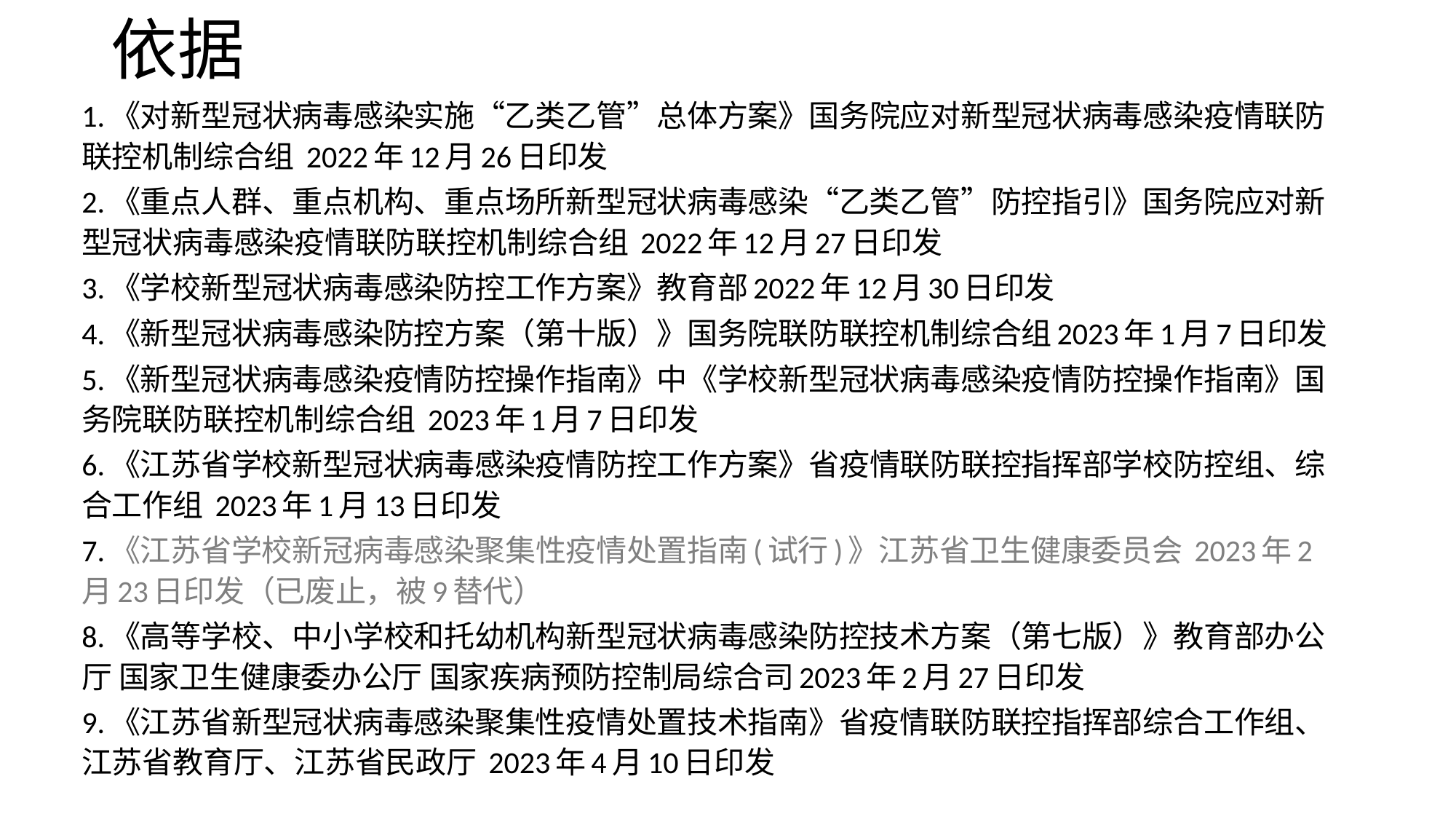

# 依据
1.《对新型冠状病毒感染实施“乙类乙管”总体方案》国务院应对新型冠状病毒感染疫情联防联控机制综合组 2022年12月26日印发
2.《重点人群、重点机构、重点场所新型冠状病毒感染“乙类乙管”防控指引》国务院应对新型冠状病毒感染疫情联防联控机制综合组 2022年12月27日印发
3.《学校新型冠状病毒感染防控工作方案》教育部2022年12月30日印发
4.《新型冠状病毒感染防控方案（第十版）》国务院联防联控机制综合组2023年1月7日印发
5.《新型冠状病毒感染疫情防控操作指南》中《学校新型冠状病毒感染疫情防控操作指南》国务院联防联控机制综合组 2023年1月7日印发
6.《江苏省学校新型冠状病毒感染疫情防控工作方案》省疫情联防联控指挥部学校防控组、综合工作组 2023年1月13日印发
7.《江苏省学校新冠病毒感染聚集性疫情处置指南(试行)》江苏省卫生健康委员会 2023年2月23日印发（已废止，被9替代）
8.《高等学校、中小学校和托幼机构新型冠状病毒感染防控技术方案（第七版）》教育部办公厅 国家卫生健康委办公厅 国家疾病预防控制局综合司2023年2月27日印发
9.《江苏省新型冠状病毒感染聚集性疫情处置技术指南》省疫情联防联控指挥部综合工作组、江苏省教育厅、江苏省民政厅 2023年4月10日印发